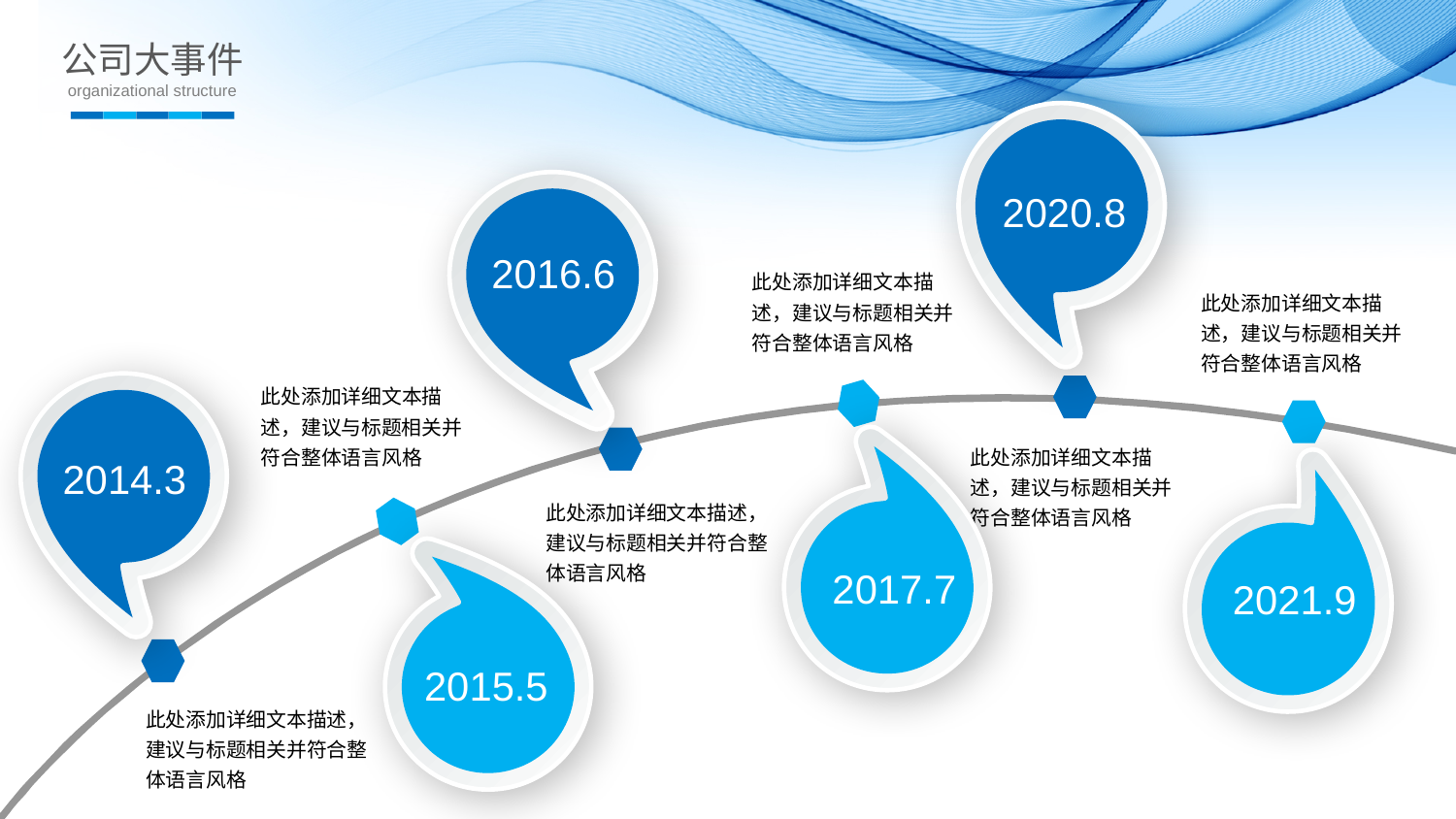

公司大事件
organizational structure

2020.8
2016.6
此处添加详细文本描述，建议与标题相关并符合整体语言风格
此处添加详细文本描述，建议与标题相关并符合整体语言风格

此处添加详细文本描述，建议与标题相关并符合整体语言风格

此处添加详细文本描述，建议与标题相关并符合整体语言风格
2014.3

此处添加详细文本描述，建议与标题相关并符合整体语言风格

2017.7
2021.9

2015.5
此处添加详细文本描述，建议与标题相关并符合整体语言风格